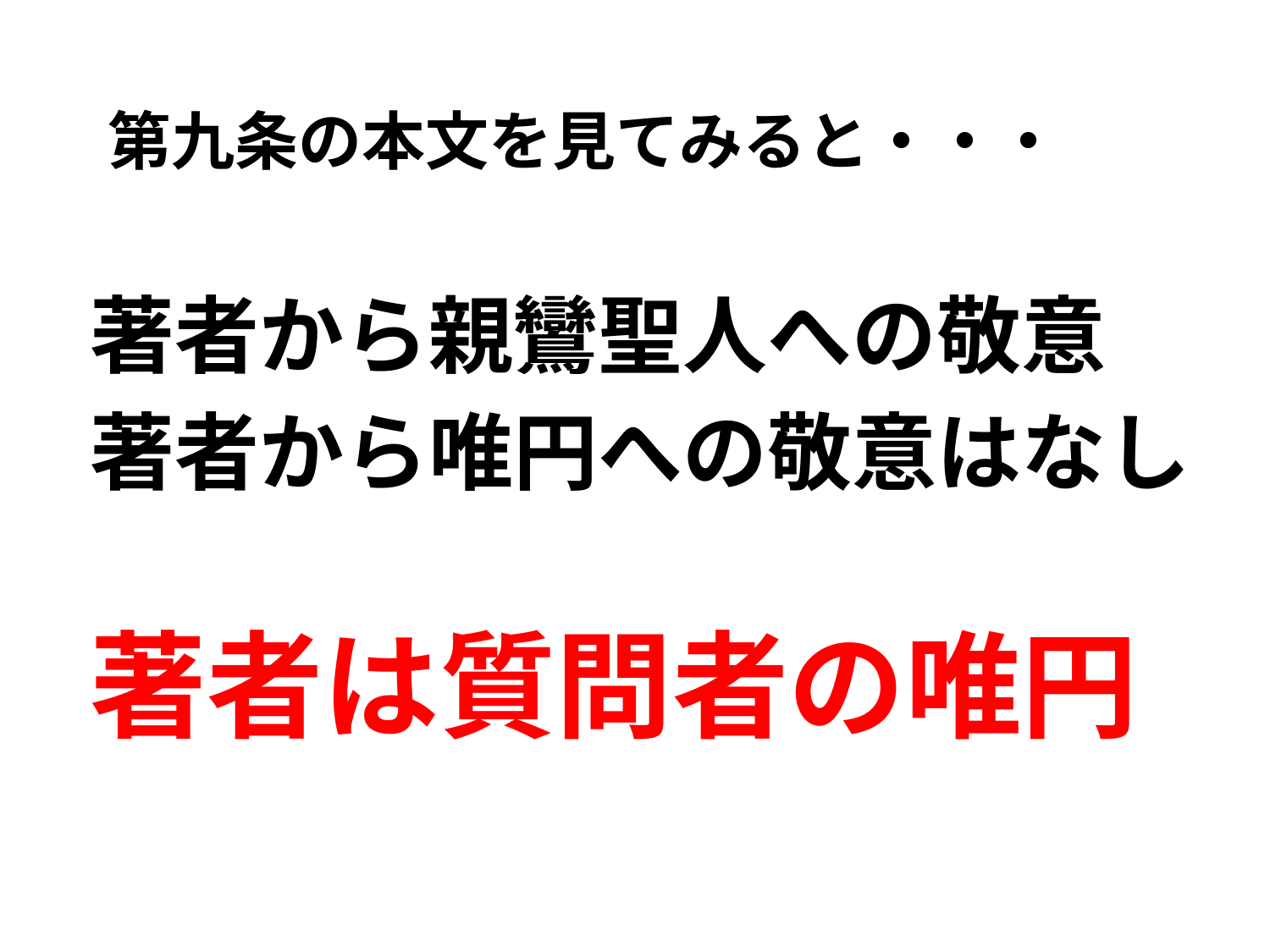

第九条の本文を見てみると・・・

著者から親鸞聖人への敬意

著者から唯円への敬意はなし

著者は質問者の唯円